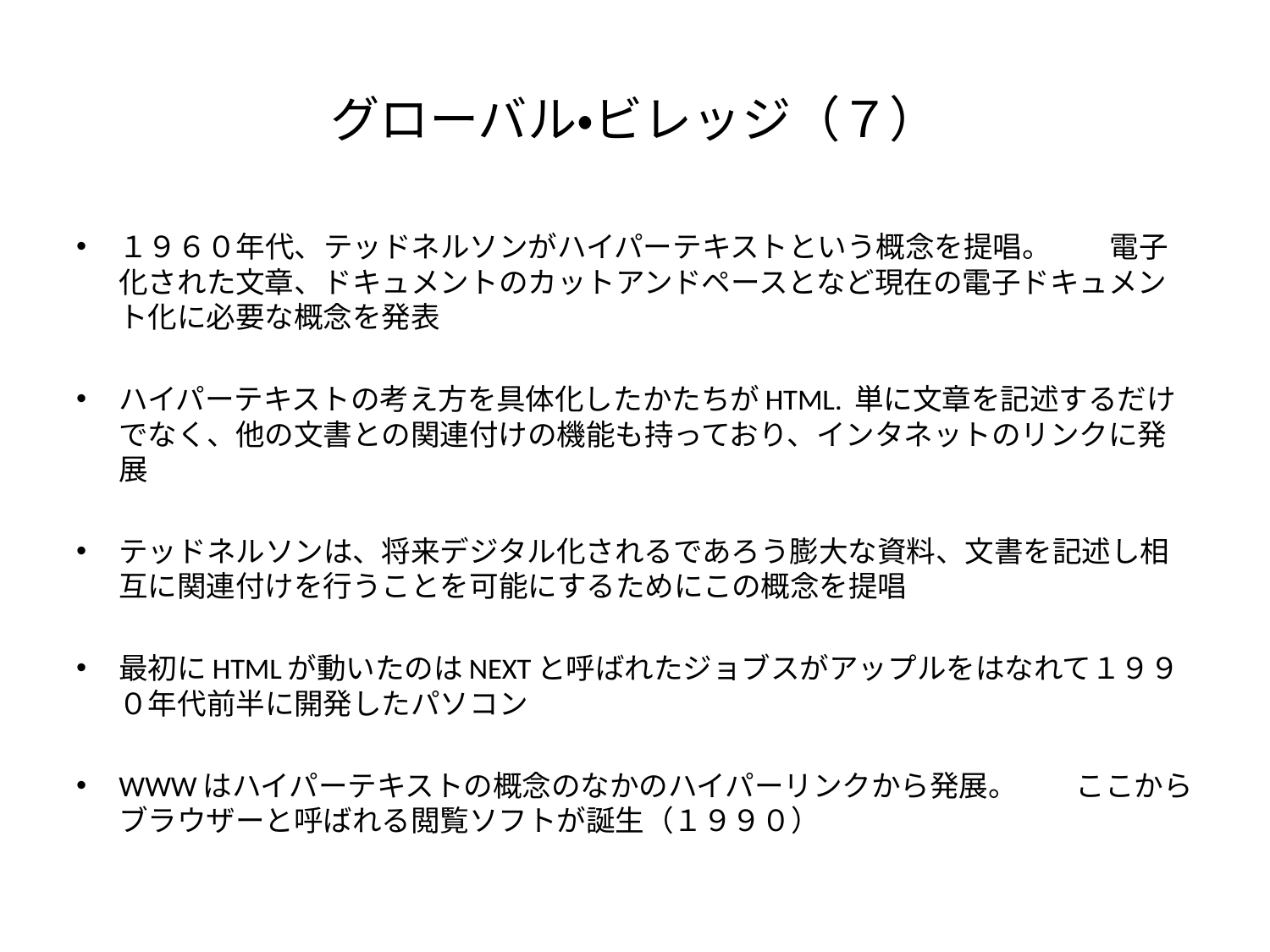

# グローバル・ビレッジ（７）
１９６０年代、テッドネルソンがハイパーテキストという概念を提唱。　　電子化された文章、ドキュメントのカットアンドペースとなど現在の電子ドキュメント化に必要な概念を発表

ハイパーテキストの考え方を具体化したかたちがHTML. 単に文章を記述するだけでなく、他の文書との関連付けの機能も持っており、インタネットのリンクに発展

テッドネルソンは、将来デジタル化されるであろう膨大な資料、文書を記述し相互に関連付けを行うことを可能にするためにこの概念を提唱

最初にHTMLが動いたのはNEXTと呼ばれたジョブスがアップルをはなれて１９９０年代前半に開発したパソコン

WWWはハイパーテキストの概念のなかのハイパーリンクから発展。　　ここからブラウザーと呼ばれる閲覧ソフトが誕生（１９９０）